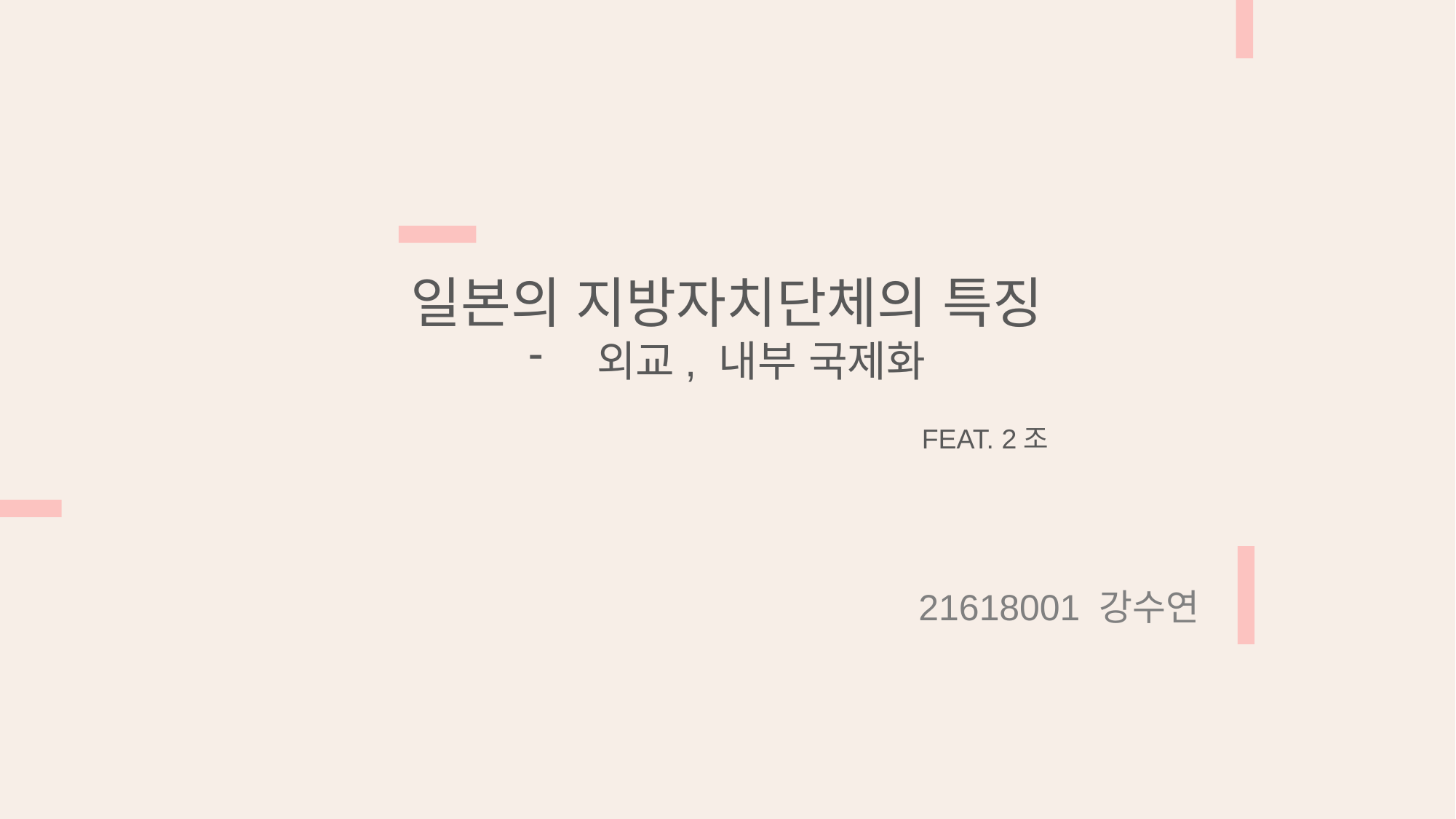

일본의 지방자치단체의 특징
외교, 내부 국제화
FEAT. 2조

21618001 강수연